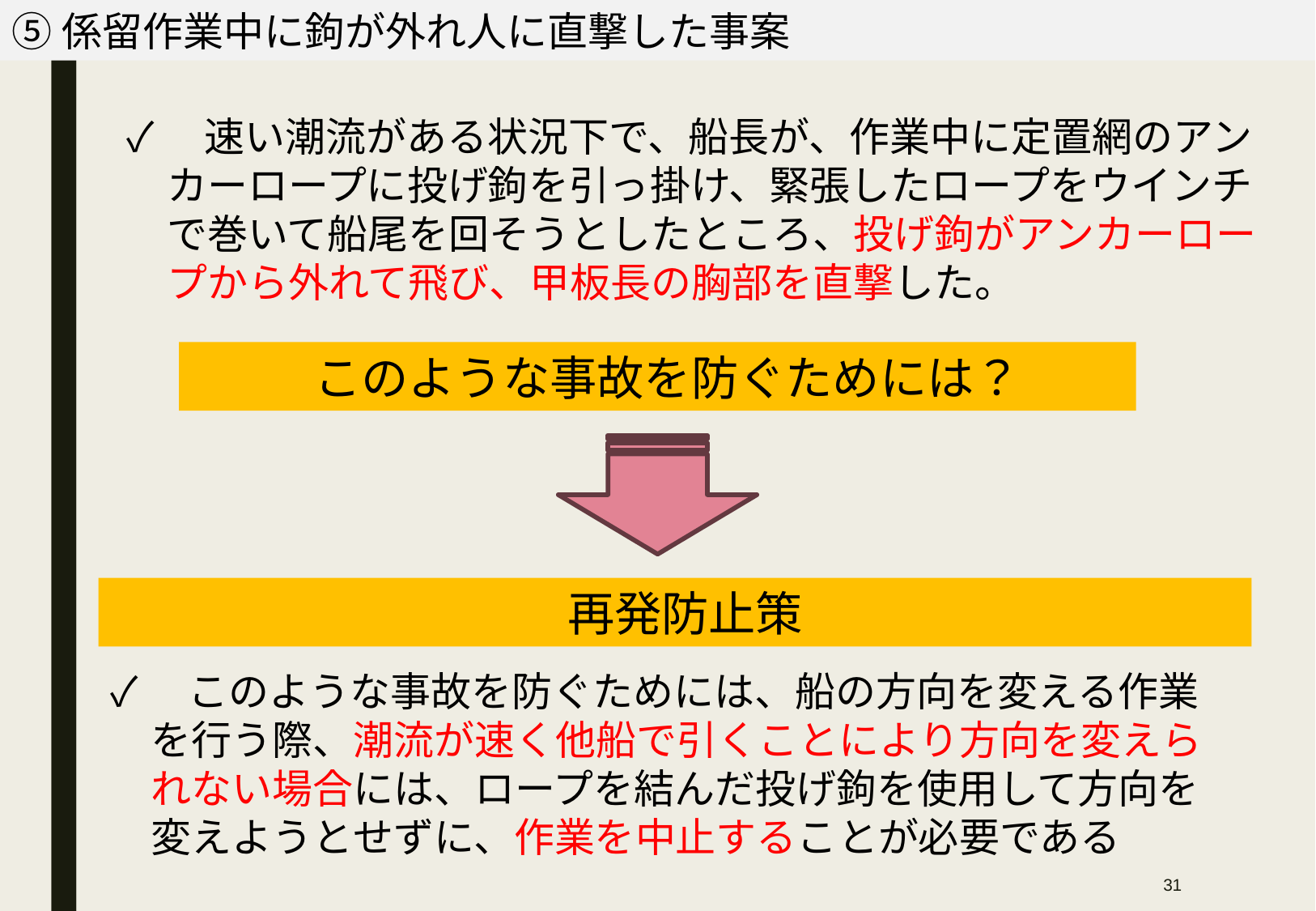

⑤係留作業中に鉤が外れ人に直撃した事案
✓　速い潮流がある状況下で、船長が、作業中に定置網のアン
　カーロープに投げ鉤を引っ掛け、緊張したロープをウインチ
　で巻いて船尾を回そうとしたところ、投げ鉤がアンカーロー
　プから外れて飛び、甲板長の胸部を直撃した。
このような事故を防ぐためには？

再発防止策
✓　このような事故を防ぐためには、船の方向を変える作業
　を行う際、潮流が速く他船で引くことにより方向を変えら
　れない場合には、ロープを結んだ投げ鉤を使用して方向を
　変えようとせずに、作業を中止することが必要である
31